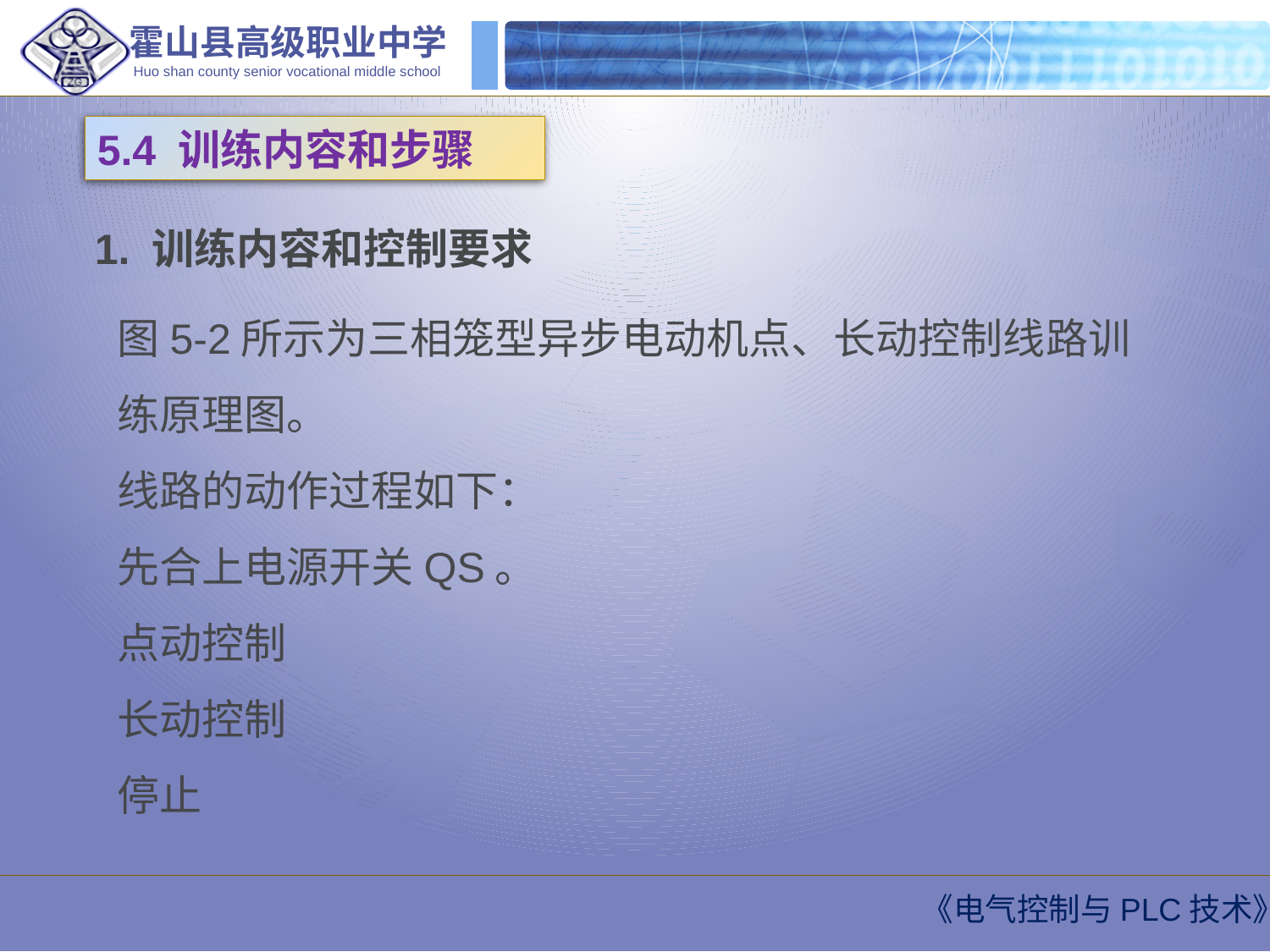

5.4 训练内容和步骤
1. 训练内容和控制要求
图5-2所示为三相笼型异步电动机点、长动控制线路训练原理图。
线路的动作过程如下：
先合上电源开关QS。
点动控制
长动控制
停止